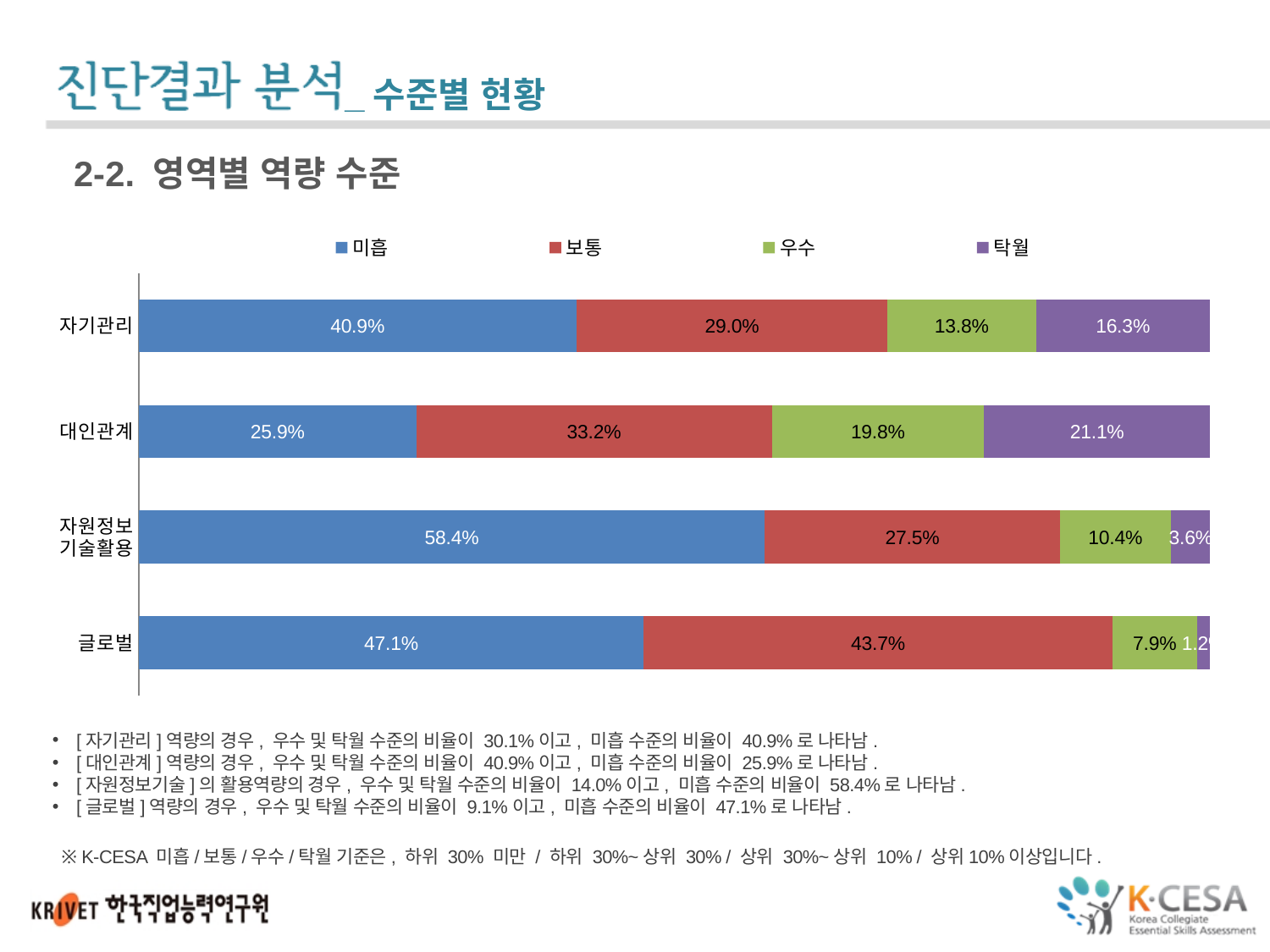

_수준별 현황

2-2. 영역별 역량 수준

### Chart

| Category | 미흡 | 보통 | 우수 | 탁월 |
|---|---|---|---|---|
| 자기관리 | 0.4086021505376344 | 0.2903225806451613 | 0.13844086021505375 | 0.16263440860215053 |
| 대인관계 | 0.2589641434262948 | 0.33200531208499334 | 0.19787516600265603 | 0.21115537848605576 |
| 자원정보
기술활용 | 0.5843454790823212 | 0.27530364372469635 | 0.1039136302294197 | 0.03643724696356275 |
| 글로벌 | 0.4713896457765668 | 0.4373297002724796 | 0.07901907356948229 | 0.01226158038147139 |
[자기관리]역량의 경우, 우수 및 탁월 수준의 비율이 30.1%이고, 미흡 수준의 비율이 40.9%로 나타남.
[대인관계]역량의 경우, 우수 및 탁월 수준의 비율이 40.9%이고, 미흡 수준의 비율이 25.9%로 나타남.
[자원정보기술]의 활용역량의 경우, 우수 및 탁월 수준의 비율이 14.0%이고, 미흡 수준의 비율이 58.4%로 나타남.
[글로벌]역량의 경우, 우수 및 탁월 수준의 비율이 9.1%이고, 미흡 수준의 비율이 47.1%로 나타남.
※ K-CESA 미흡/보통/우수/탁월 기준은, 하위 30% 미만 / 하위 30%~상위 30% / 상위 30%~상위 10% / 상위10%이상입니다.